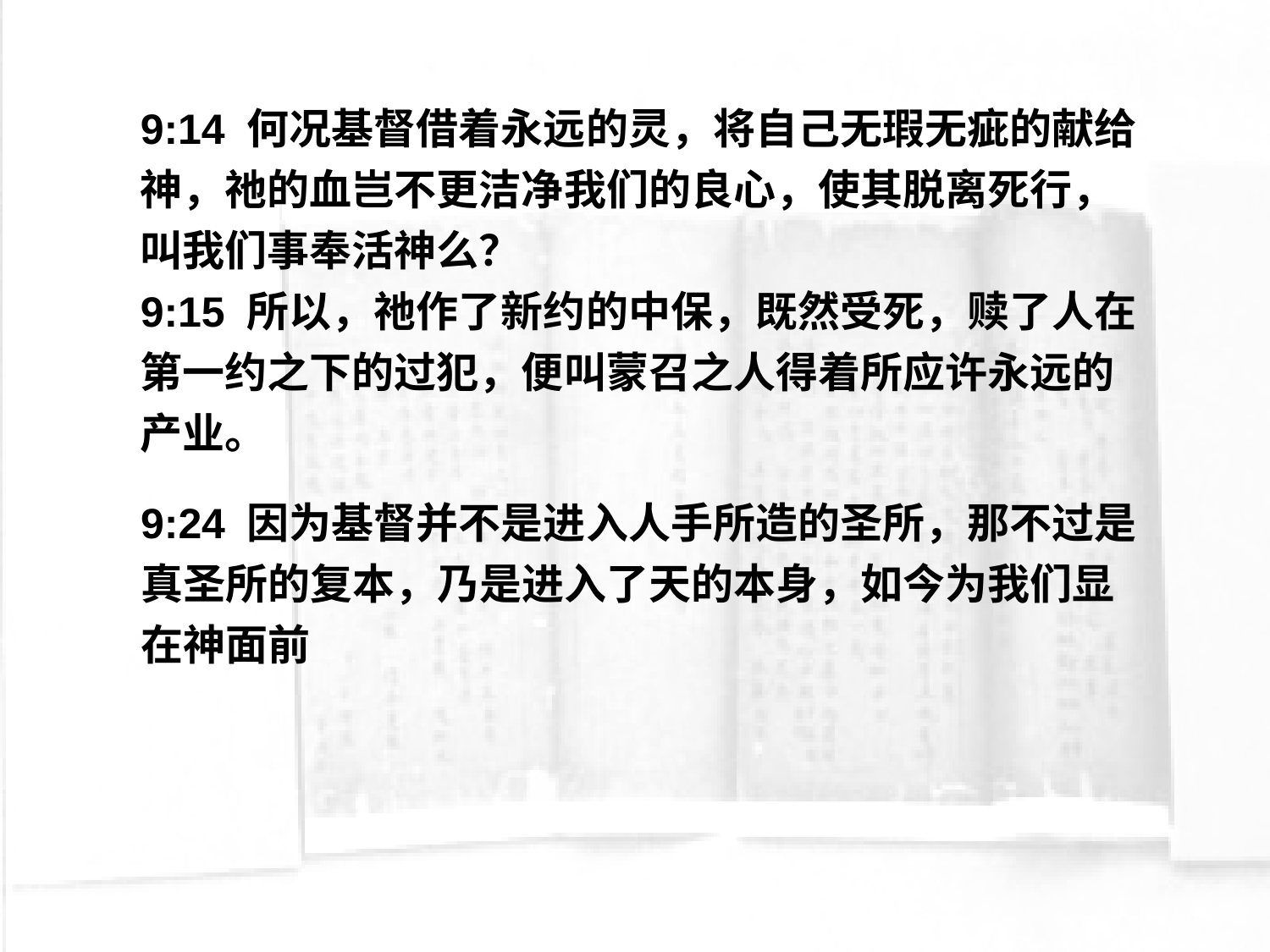

9:14 何况基督借着永远的灵，将自己无瑕无疵的献给神，祂的血岂不更洁净我们的良心，使其脱离死行，叫我们事奉活神么？
9:15 所以，祂作了新约的中保，既然受死，赎了人在第一约之下的过犯，便叫蒙召之人得着所应许永远的产业。
9:24 因为基督并不是进入人手所造的圣所，那不过是真圣所的复本，乃是进入了天的本身，如今为我们显在神面前